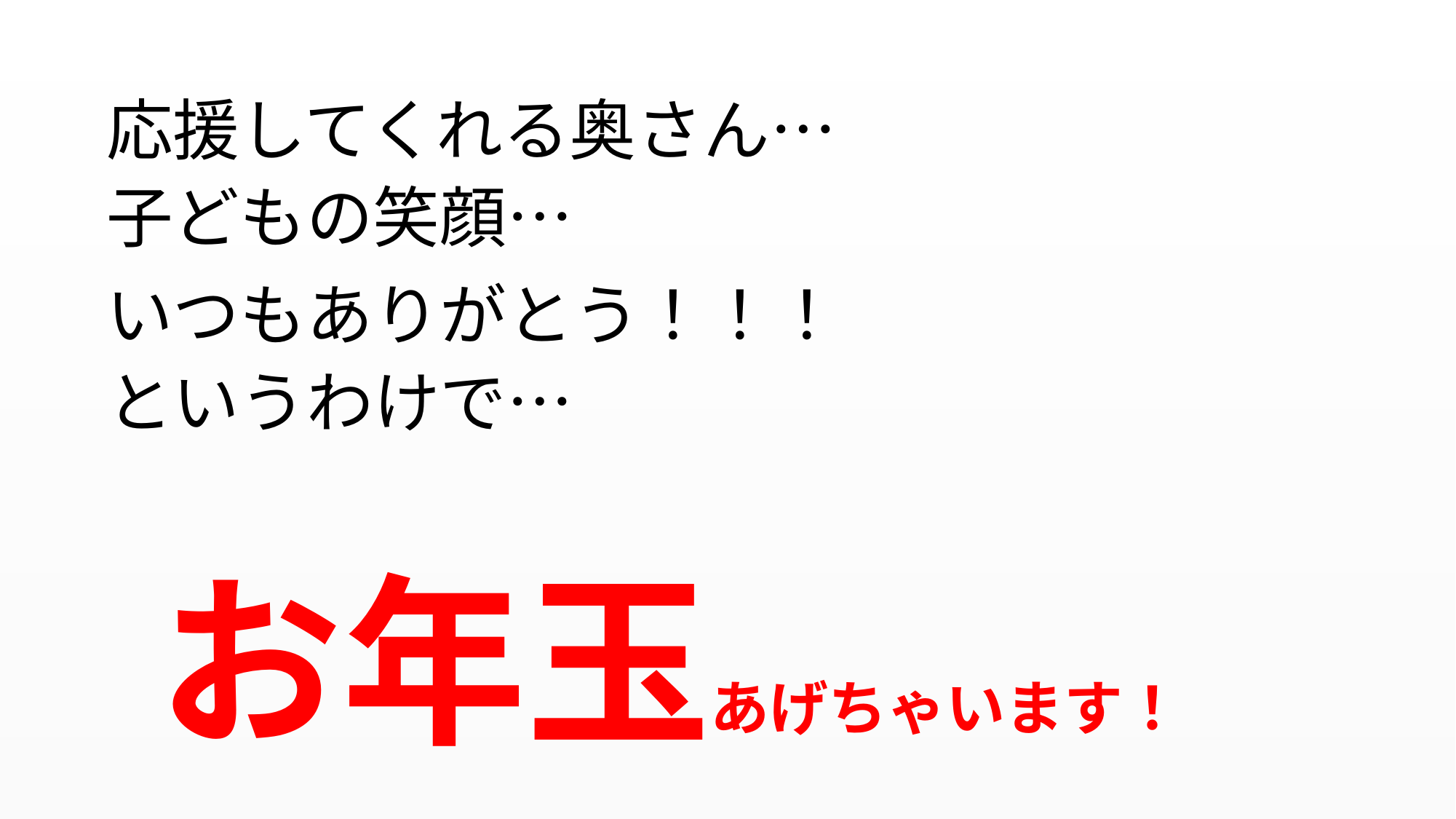

応援してくれる奥さん…
子どもの笑顔…
いつもありがとう！！！
というわけで…

お年玉あげちゃいます！